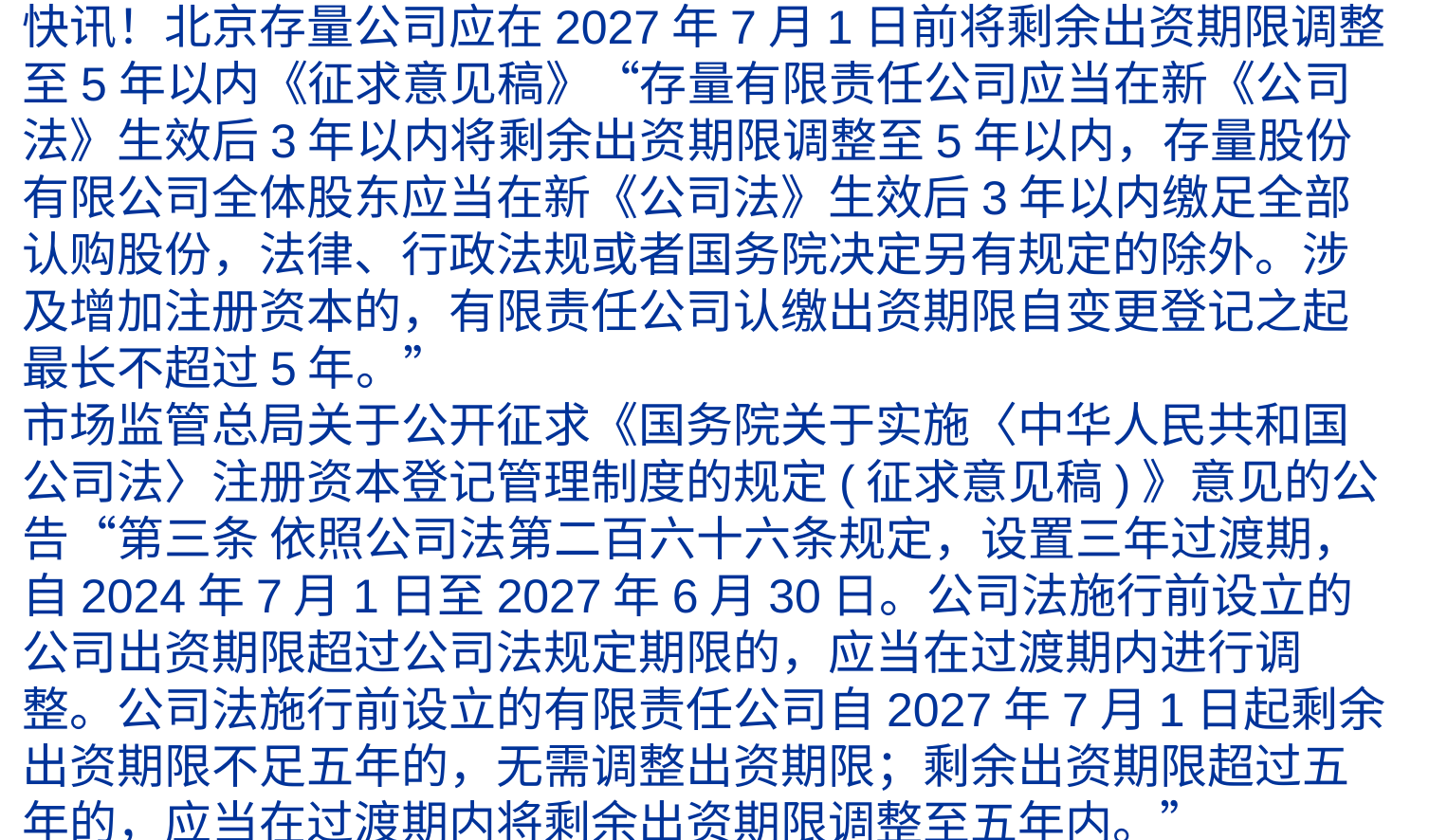

# 快讯！北京存量公司应在2027年7月1日前将剩余出资期限调整至5年以内《征求意见稿》“存量有限责任公司应当在新《公司法》生效后3年以内将剩余出资期限调整至5年以内，存量股份有限公司全体股东应当在新《公司法》生效后3年以内缴足全部认购股份，法律、行政法规或者国务院决定另有规定的除外。涉及增加注册资本的，有限责任公司认缴出资期限自变更登记之起最长不超过5年。” 市场监管总局关于公开征求《国务院关于实施〈中华人民共和国公司法〉注册资本登记管理制度的规定(征求意见稿)》意见的公告“第三条 依照公司法第二百六十六条规定，设置三年过渡期，自2024年7月1日至2027年6月30日。公司法施行前设立的公司出资期限超过公司法规定期限的，应当在过渡期内进行调整。公司法施行前设立的有限责任公司自2027年7月1日起剩余出资期限不足五年的，无需调整出资期限；剩余出资期限超过五年的，应当在过渡期内将剩余出资期限调整至五年内。”